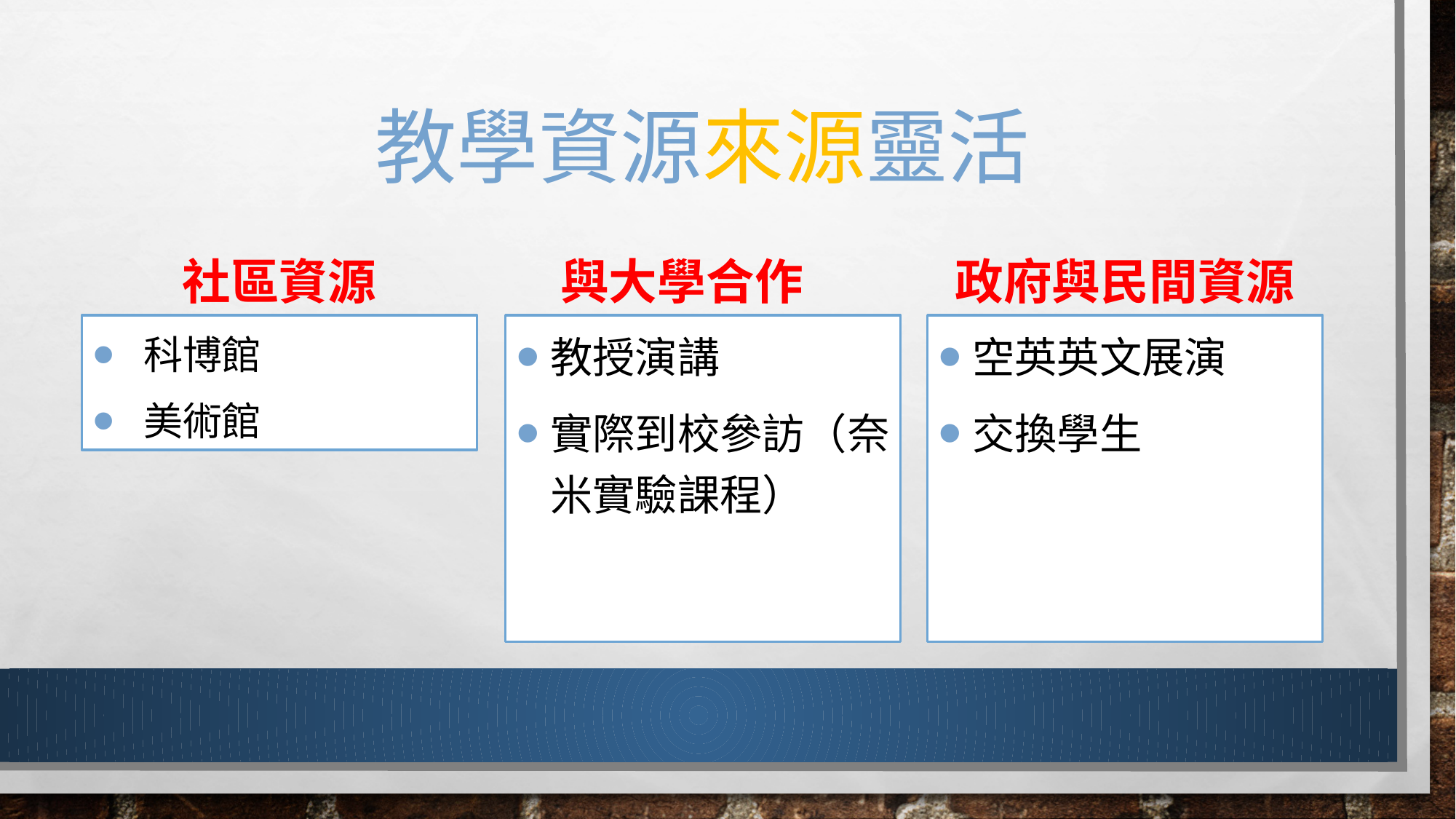

# 教學資源來源靈活
社區資源
與大學合作
政府與民間資源
科博館
美術館

教授演講
實際到校參訪（奈米實驗課程）

空英英文展演
交換學生